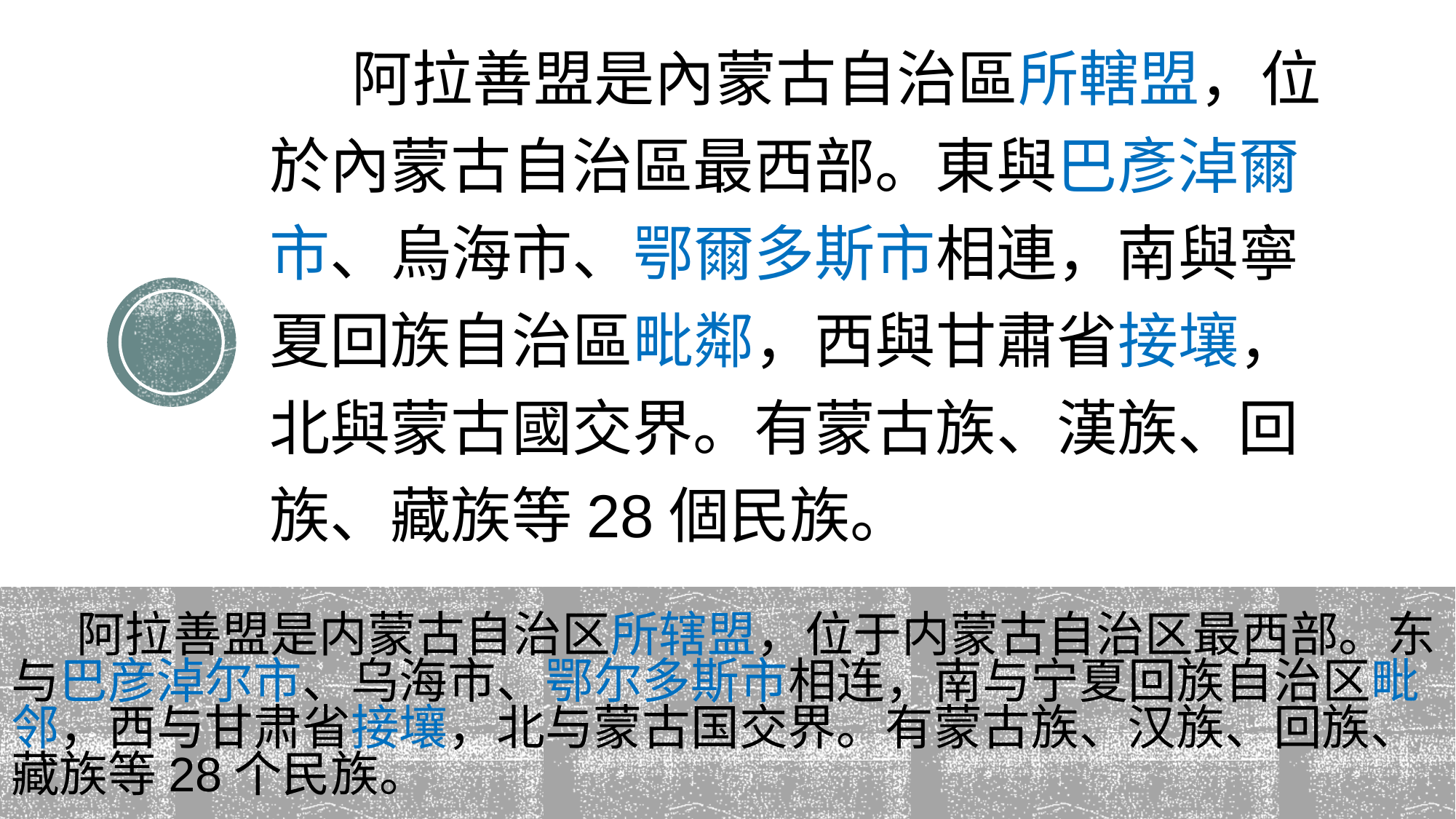

阿拉善盟是內蒙古自治區所轄盟，位於內蒙古自治區最西部。東與巴彥淖爾市、烏海市、鄂爾多斯市相連，南與寧夏回族自治區毗鄰，西與甘肅省接壤，北與蒙古國交界。有蒙古族、漢族、回族、藏族等28個民族。
# 阿拉善盟是内蒙古自治区所辖盟，位于内蒙古自治区最西部。东与巴彦淖尔市、乌海市、鄂尔多斯市相连，南与宁夏回族自治区毗邻，西与甘肃省接壤，北与蒙古国交界。有蒙古族、汉族、回族、藏族等28个民族。